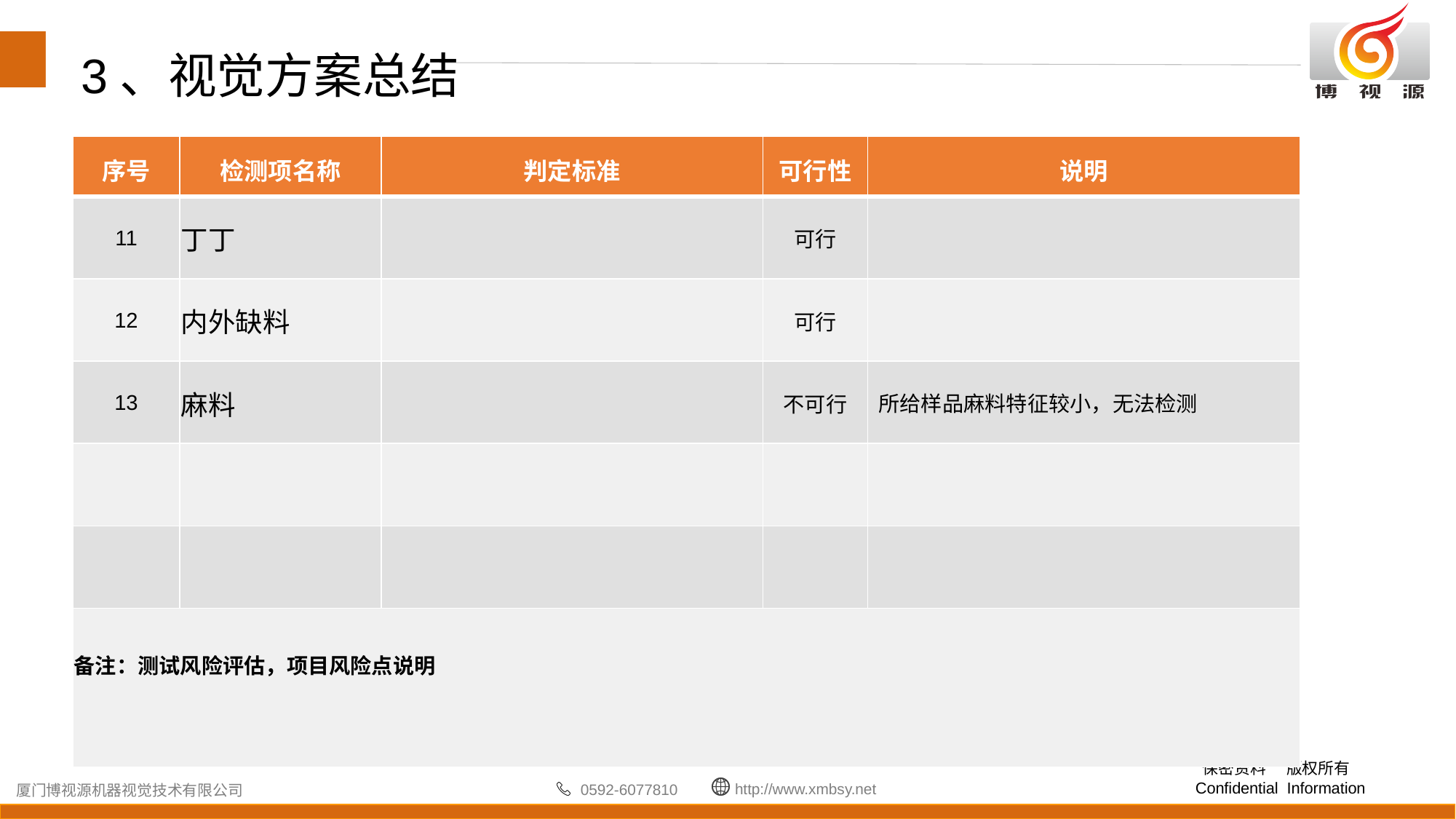

3、视觉方案总结
| 序号 | 检测项名称 | 判定标准 | 可行性 | 说明 |
| --- | --- | --- | --- | --- |
| 11 | 丁丁 |  | 可行 |  |
| 12 | 内外缺料 |  | 可行 |  |
| 13 | 麻料 |  | 不可行 | 所给样品麻料特征较小，无法检测 |
|  |  |  |  |  |
|  |  |  |  |  |
| 备注：测试风险评估，项目风险点说明 |  |  |  |  |